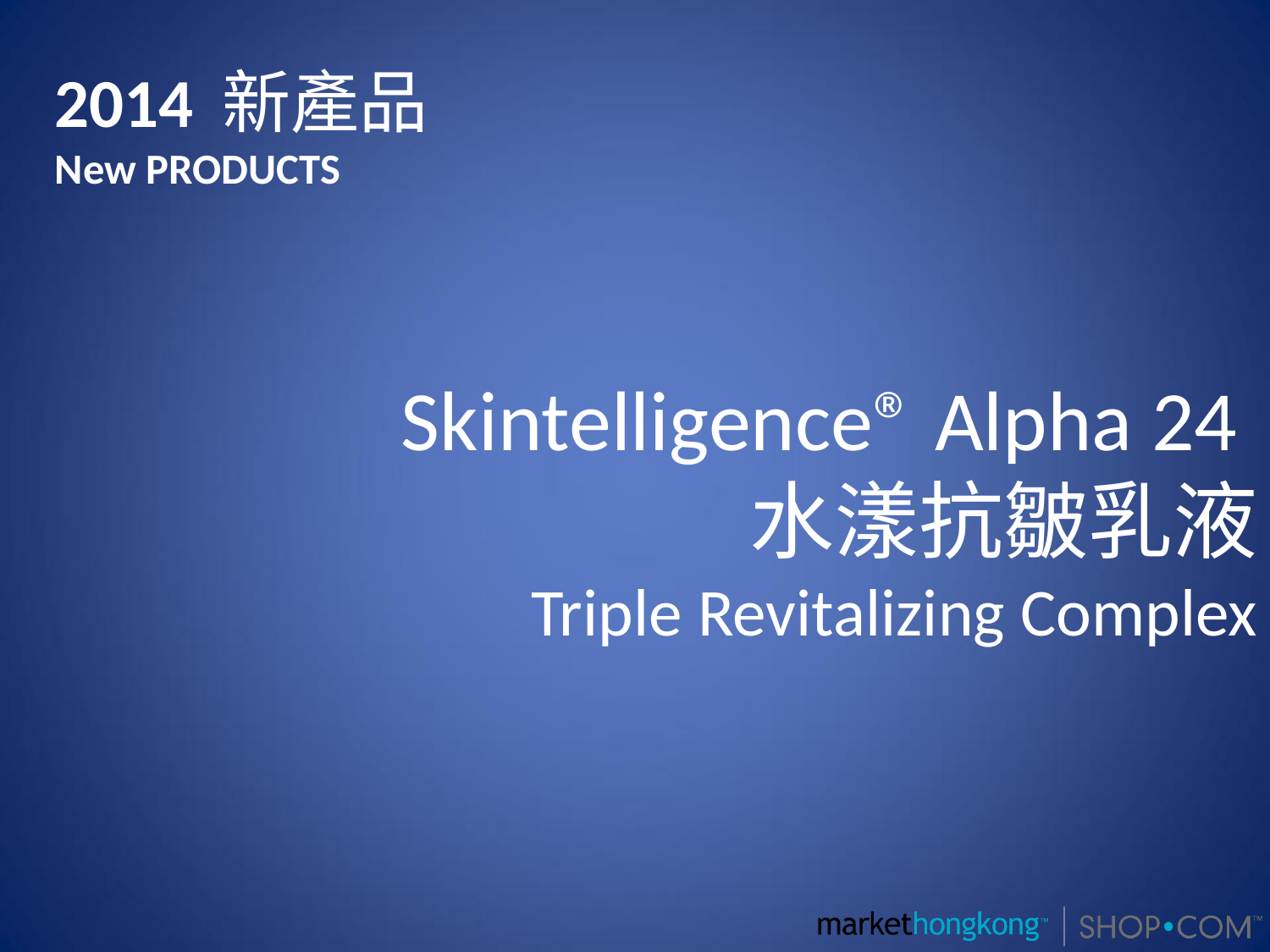

2014 新產品
New PRODUCTS
Skintelligence® Alpha 24
水漾抗皺乳液
Triple Revitalizing Complex